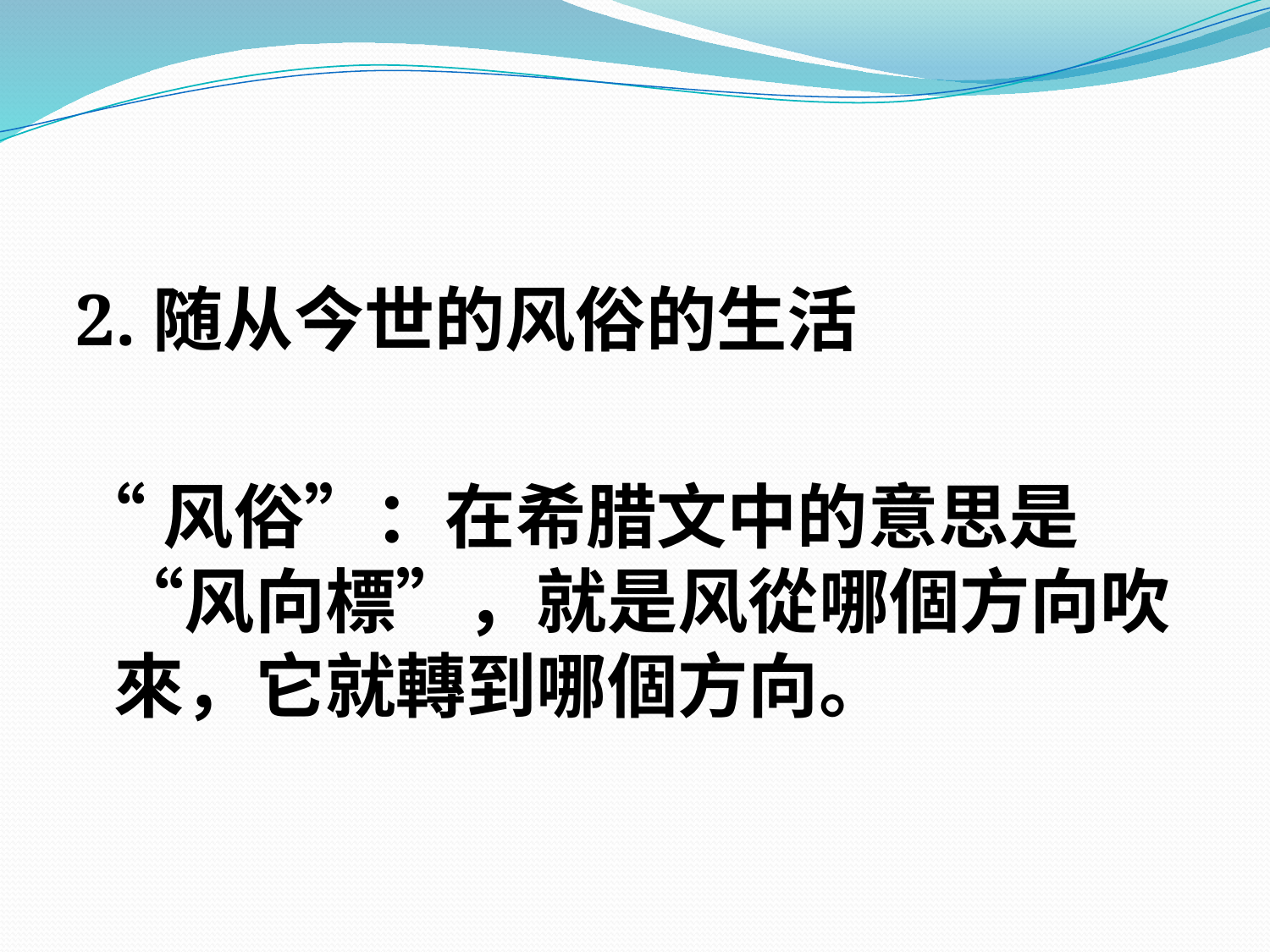

#
2.随从今世的风俗的生活

“风俗”：在希腊文中的意思是“风向標”，就是风從哪個方向吹來，它就轉到哪個方向。